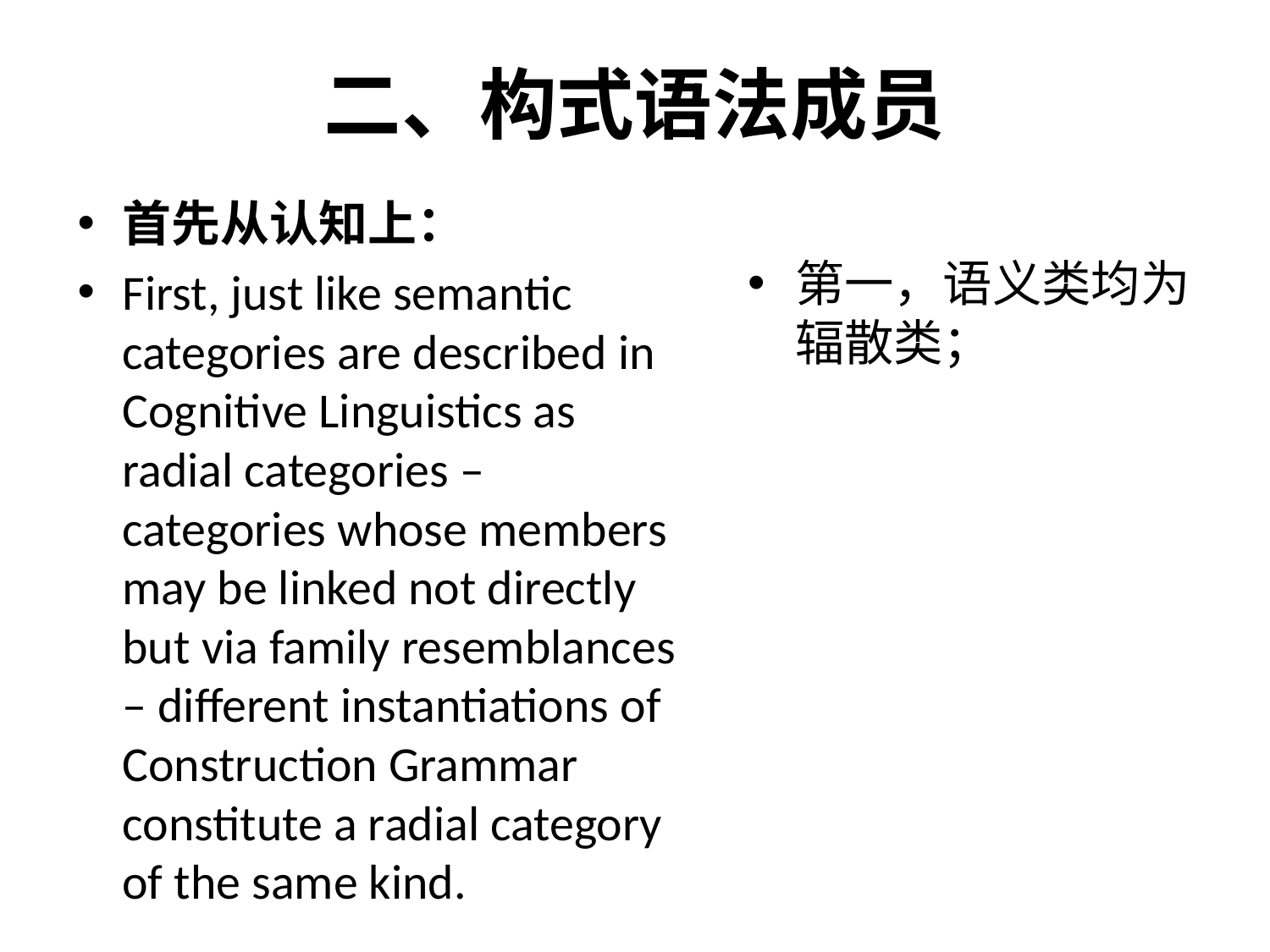

# 二、构式语法成员
首先从认知上：
First, just like semantic categories are described in Cognitive Linguistics as radial categories – categories whose members may be linked not directly but via family resemblances – different instantiations of Construction Grammar constitute a radial category of the same kind.
第一，语义类均为辐散类；